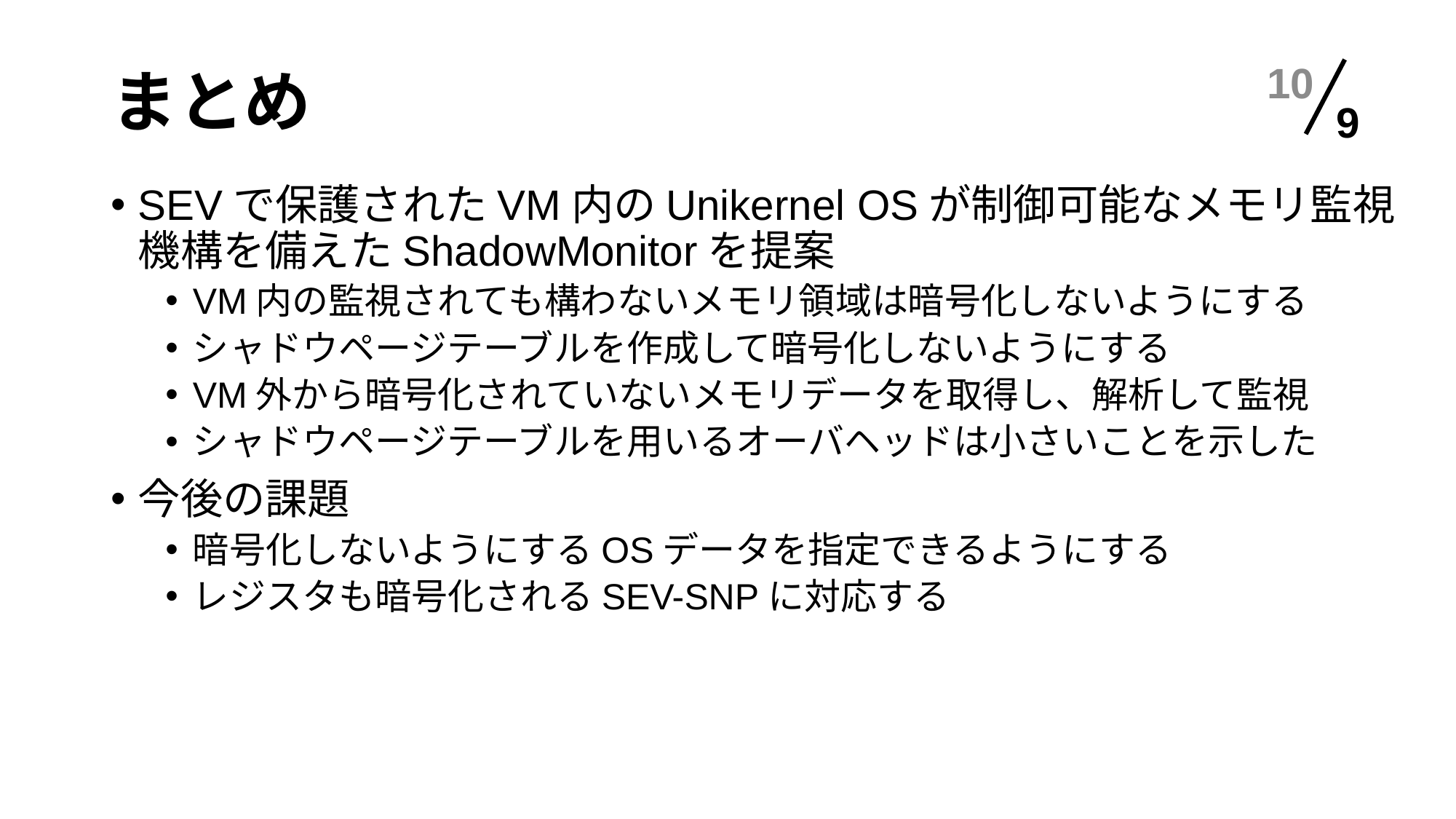

# まとめ
10
SEVで保護されたVM内のUnikernel OSが制御可能なメモリ監視機構を備えたShadowMonitorを提案
VM内の監視されても構わないメモリ領域は暗号化しないようにする
シャドウページテーブルを作成して暗号化しないようにする
VM外から暗号化されていないメモリデータを取得し、解析して監視
シャドウページテーブルを用いるオーバヘッドは小さいことを示した
今後の課題
暗号化しないようにするOSデータを指定できるようにする
レジスタも暗号化されるSEV-SNPに対応する